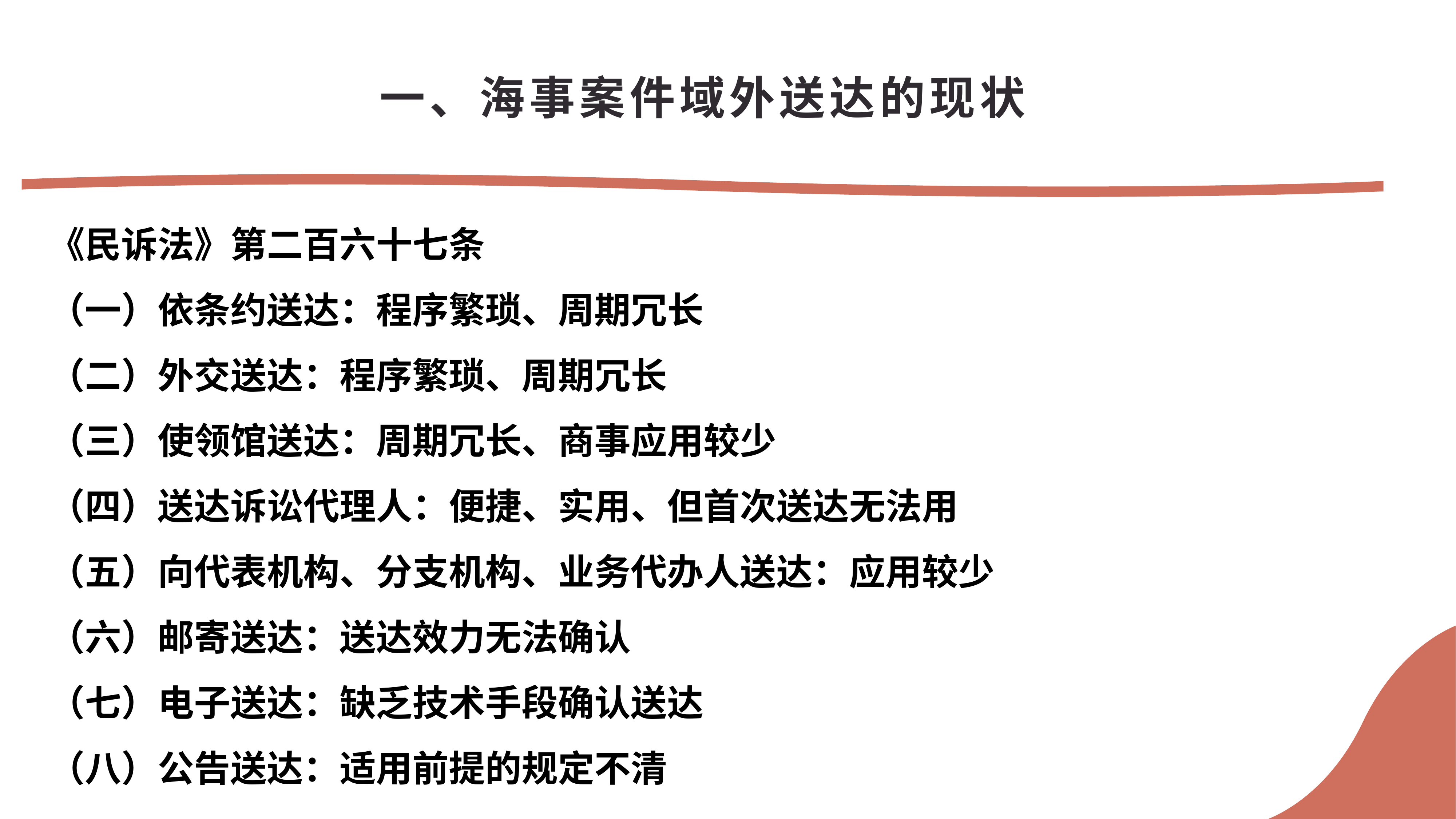

一、海事案件域外送达的现状

《民诉法》第二百六十七条
（一）依条约送达：程序繁琐、周期冗长
（二）外交送达：程序繁琐、周期冗长
（三）使领馆送达：周期冗长、商事应用较少
（四）送达诉讼代理人：便捷、实用、但首次送达无法用
（五）向代表机构、分支机构、业务代办人送达：应用较少
（六）邮寄送达：送达效力无法确认
（七）电子送达：缺乏技术手段确认送达
（八）公告送达：适用前提的规定不清